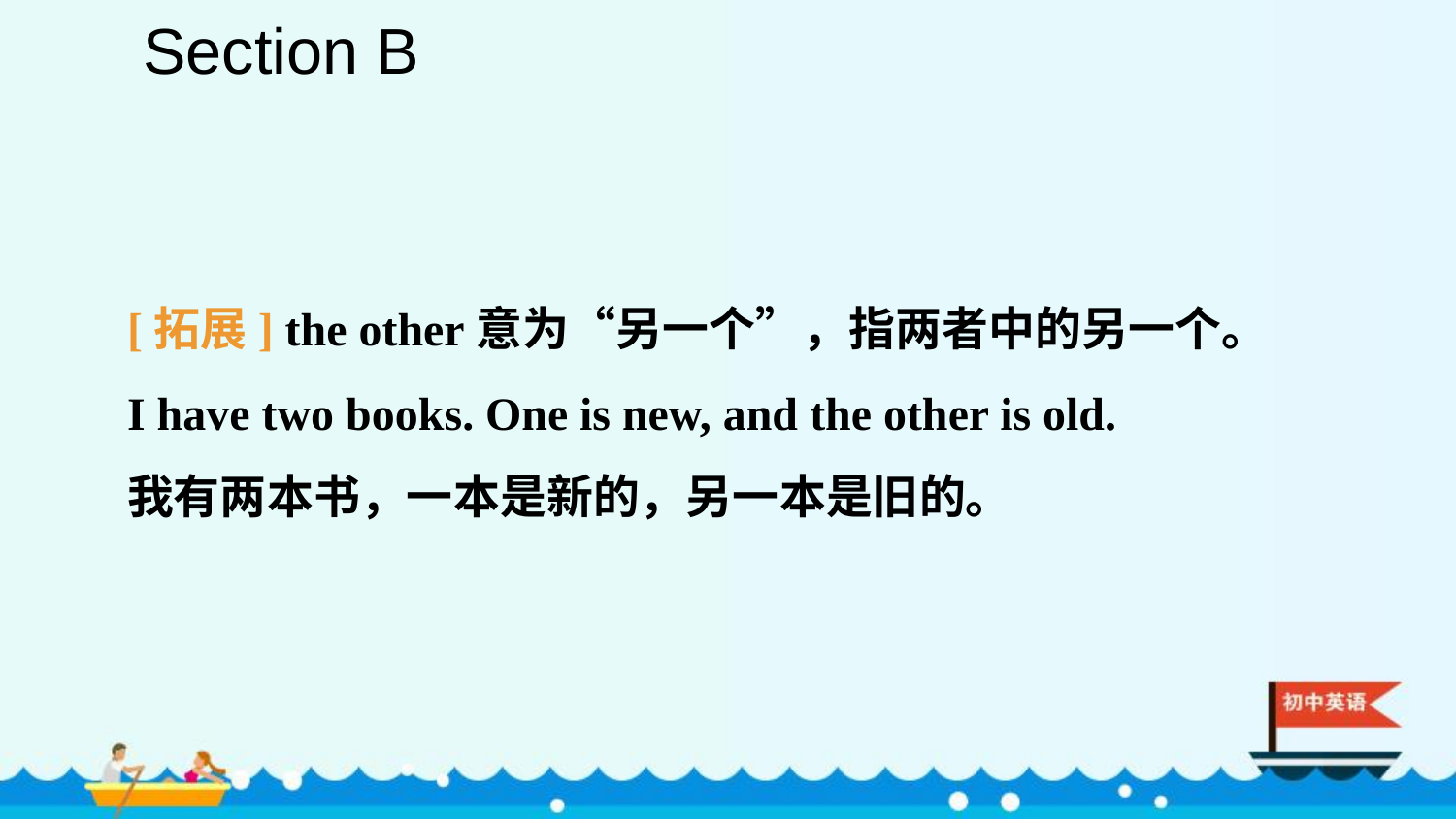

Section B
[拓展] the other意为“另一个”，指两者中的另一个。
I have two books. One is new, and the other is old.
我有两本书，一本是新的，另一本是旧的。